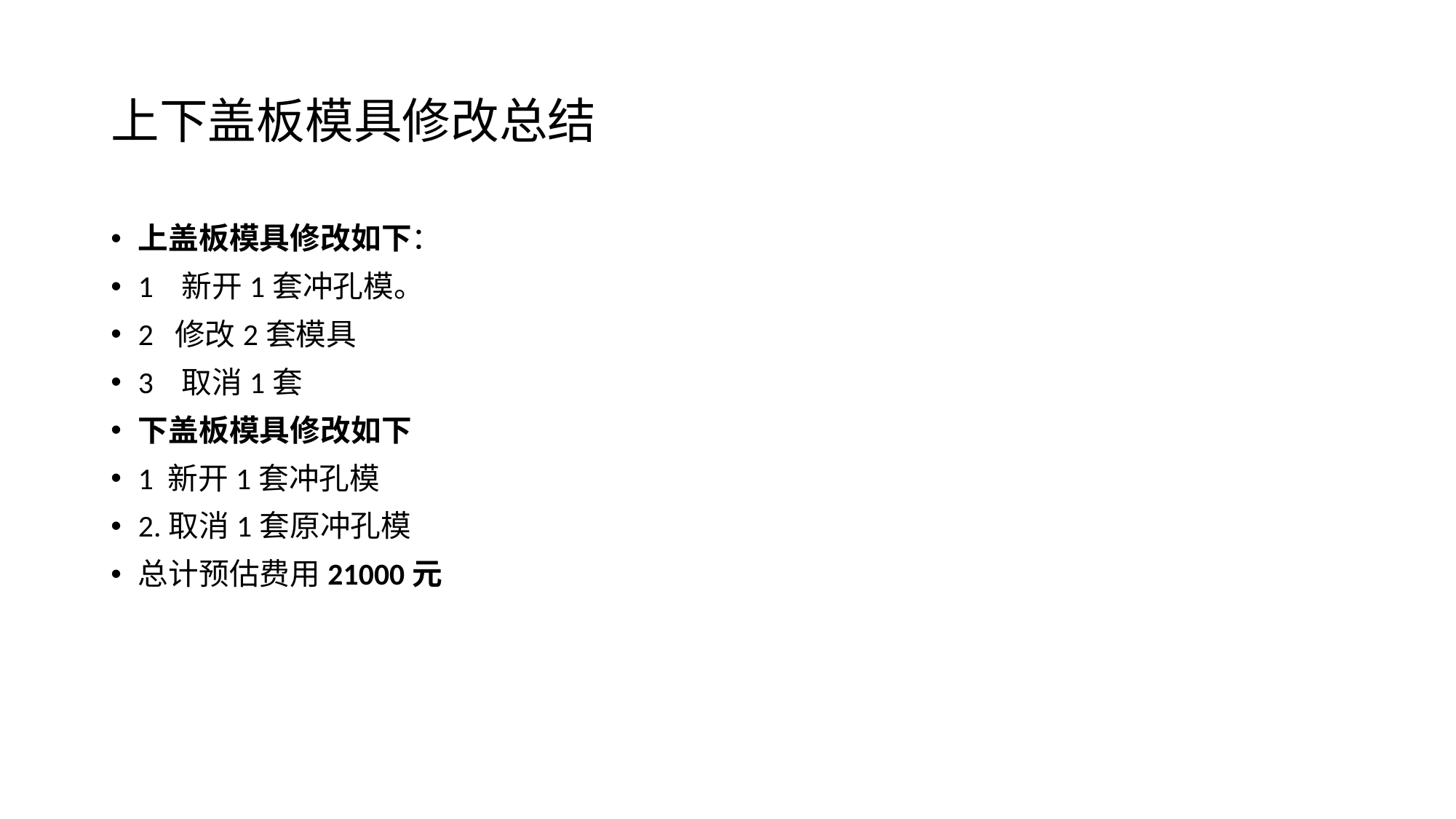

# 上下盖板模具修改总结
上盖板模具修改如下：
1   新开1套冲孔模。
2  修改2套模具
3   取消1套
下盖板模具修改如下
1 新开1套冲孔模
2.取消1套原冲孔模
总计预估费用21000元